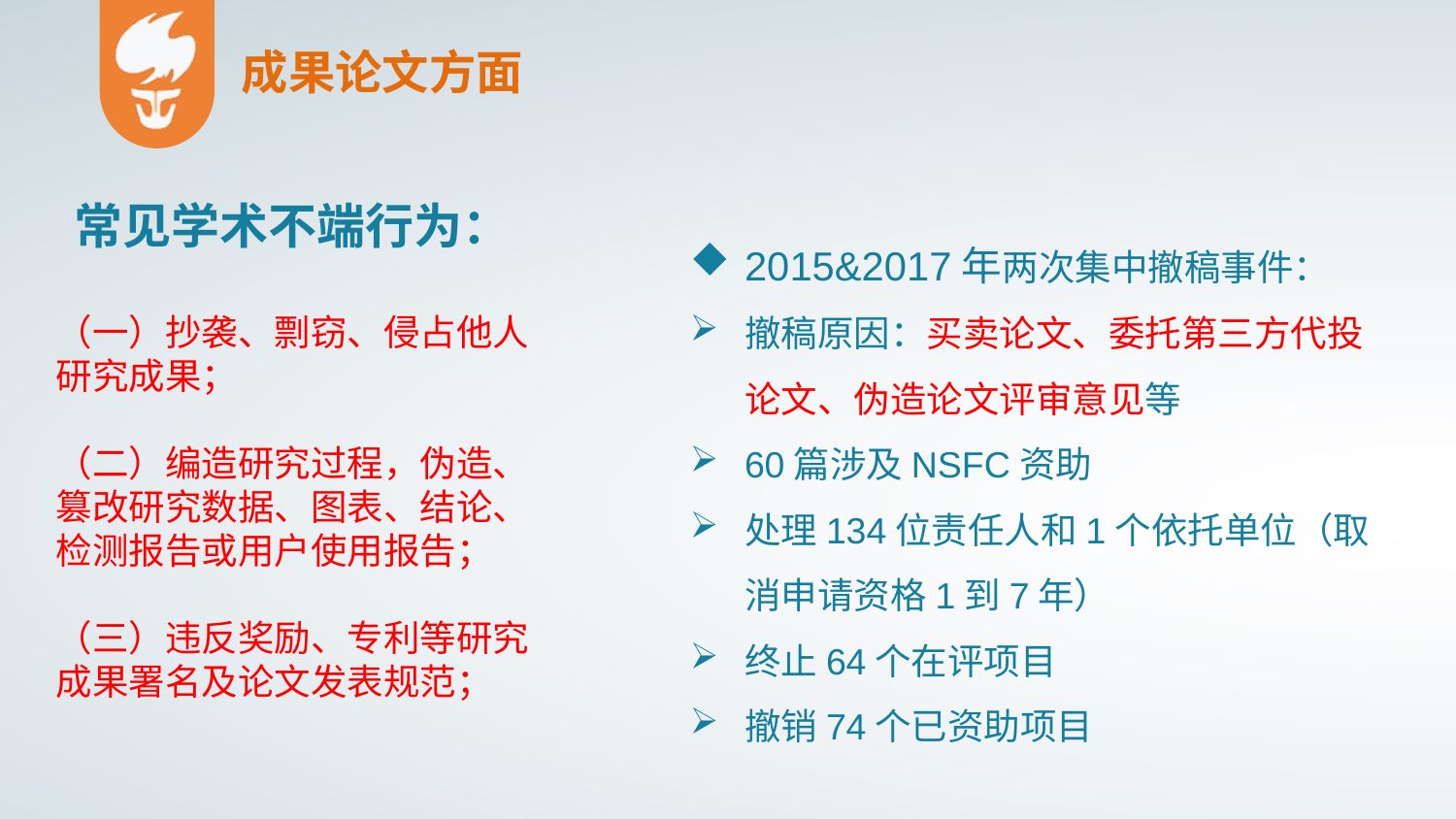

成果论文方面
常见学术不端行为：
2015&2017年两次集中撤稿事件：
撤稿原因：买卖论文、委托第三方代投论文、伪造论文评审意见等
60篇涉及NSFC资助
处理134位责任人和1个依托单位（取消申请资格1到7年）
终止64个在评项目
撤销74个已资助项目
（一）抄袭、剽窃、侵占他人研究成果；

（二）编造研究过程，伪造、篡改研究数据、图表、结论、检测报告或用户使用报告；

（三）违反奖励、专利等研究成果署名及论文发表规范；